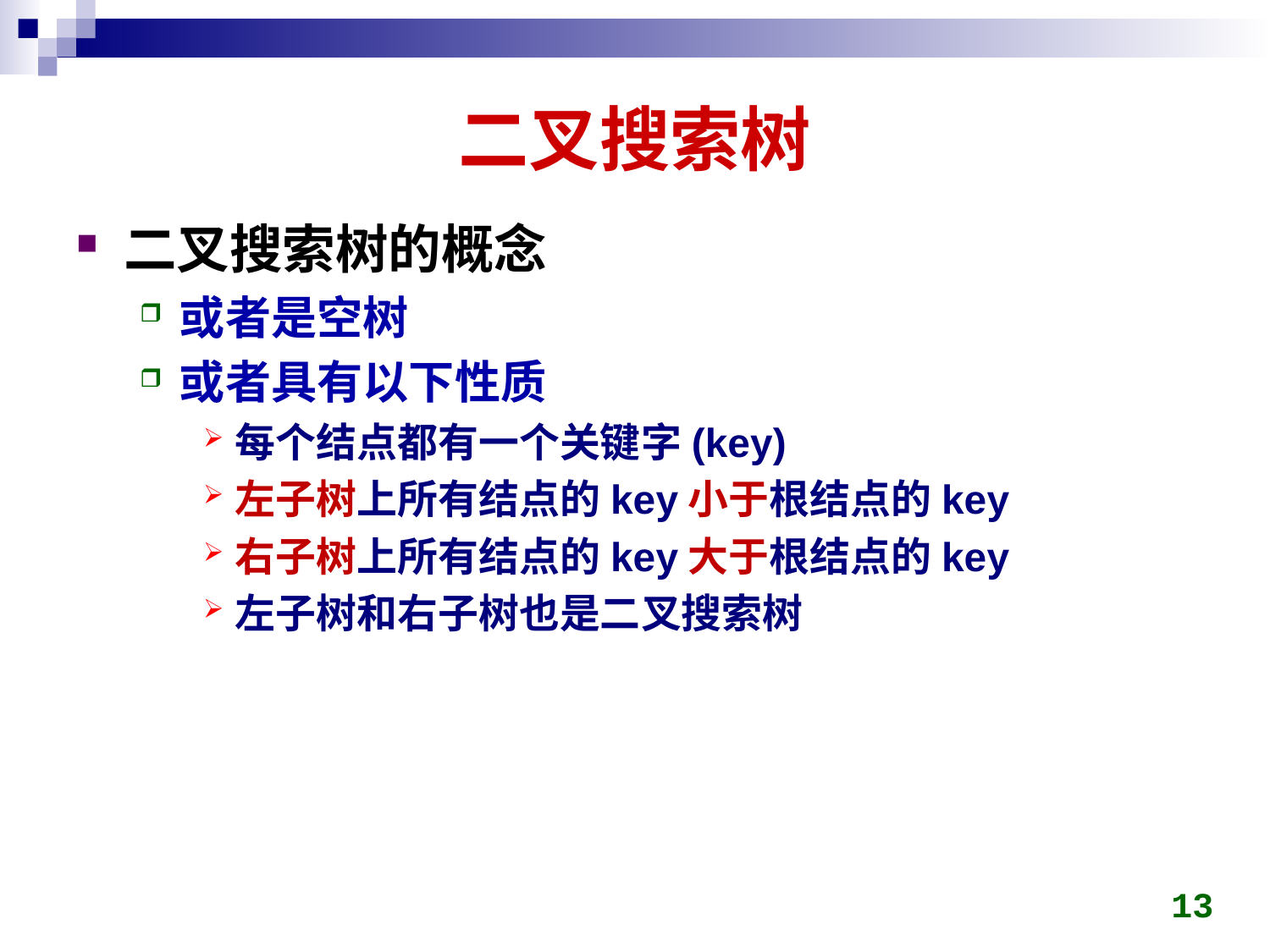

# 二叉搜索树
二叉搜索树的概念
或者是空树
或者具有以下性质
每个结点都有一个关键字(key)
左子树上所有结点的key小于根结点的key
右子树上所有结点的key大于根结点的key
左子树和右子树也是二叉搜索树

13